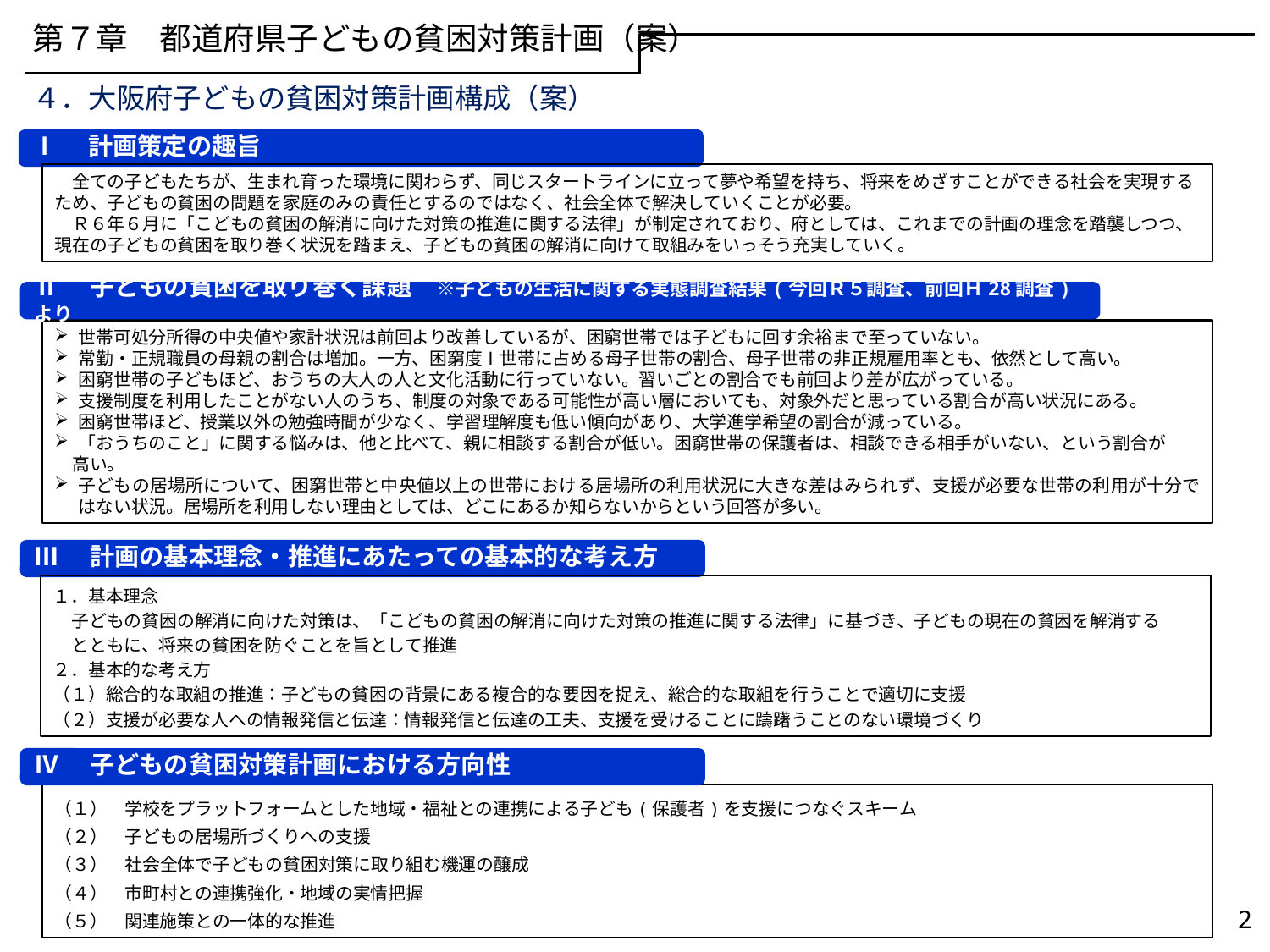

第７章　都道府県子どもの貧困対策計画（案）
４．大阪府子どもの貧困対策計画構成（案）
Ⅰ　計画策定の趣旨
　全ての子どもたちが、生まれ育った環境に関わらず、同じスタートラインに立って夢や希望を持ち、将来をめざすことができる社会を実現するため、子どもの貧困の問題を家庭のみの責任とするのではなく、社会全体で解決していくことが必要。
　Ｒ６年６月に「こどもの貧困の解消に向けた対策の推進に関する法律」が制定されており、府としては、これまでの計画の理念を踏襲しつつ、現在の子どもの貧困を取り巻く状況を踏まえ、子どもの貧困の解消に向けて取組みをいっそう充実していく。
Ⅱ　子どもの貧困を取り巻く課題　※子どもの生活に関する実態調査結果(今回Ｒ５調査、前回Ｈ28調査)より
世帯可処分所得の中央値や家計状況は前回より改善しているが、困窮世帯では子どもに回す余裕まで至っていない。
常勤・正規職員の母親の割合は増加。一方、困窮度Ⅰ世帯に占める母子世帯の割合、母子世帯の非正規雇用率とも、依然として高い。
困窮世帯の子どもほど、おうちの大人の人と文化活動に行っていない。習いごとの割合でも前回より差が広がっている。
支援制度を利用したことがない人のうち、制度の対象である可能性が高い層においても、対象外だと思っている割合が高い状況にある。
困窮世帯ほど、授業以外の勉強時間が少なく、学習理解度も低い傾向があり、大学進学希望の割合が減っている。
「おうちのこと」に関する悩みは、他と比べて、親に相談する割合が低い。困窮世帯の保護者は、相談できる相手がいない、という割合が
　高い。
子どもの居場所について、困窮世帯と中央値以上の世帯における居場所の利用状況に大きな差はみられず、支援が必要な世帯の利用が十分ではない状況。居場所を利用しない理由としては、どこにあるか知らないからという回答が多い。
Ⅲ　計画の基本理念・推進にあたっての基本的な考え方
１．基本理念
子どもの貧困の解消に向けた対策は、「こどもの貧困の解消に向けた対策の推進に関する法律」に基づき、子どもの現在の貧困を解消する
とともに、将来の貧困を防ぐことを旨として推進
２．基本的な考え方
（１）総合的な取組の推進：子どもの貧困の背景にある複合的な要因を捉え、総合的な取組を行うことで適切に支援
（２）支援が必要な人への情報発信と伝達：情報発信と伝達の工夫、支援を受けることに躊躇うことのない環境づくり
Ⅳ　子どもの貧困対策計画における方向性
（１）　学校をプラットフォームとした地域・福祉との連携による子ども(保護者)を支援につなぐスキーム
（２）　子どもの居場所づくりへの支援
（３）　社会全体で子どもの貧困対策に取り組む機運の醸成
（４）　市町村との連携強化・地域の実情把握
（５）　関連施策との一体的な推進
2